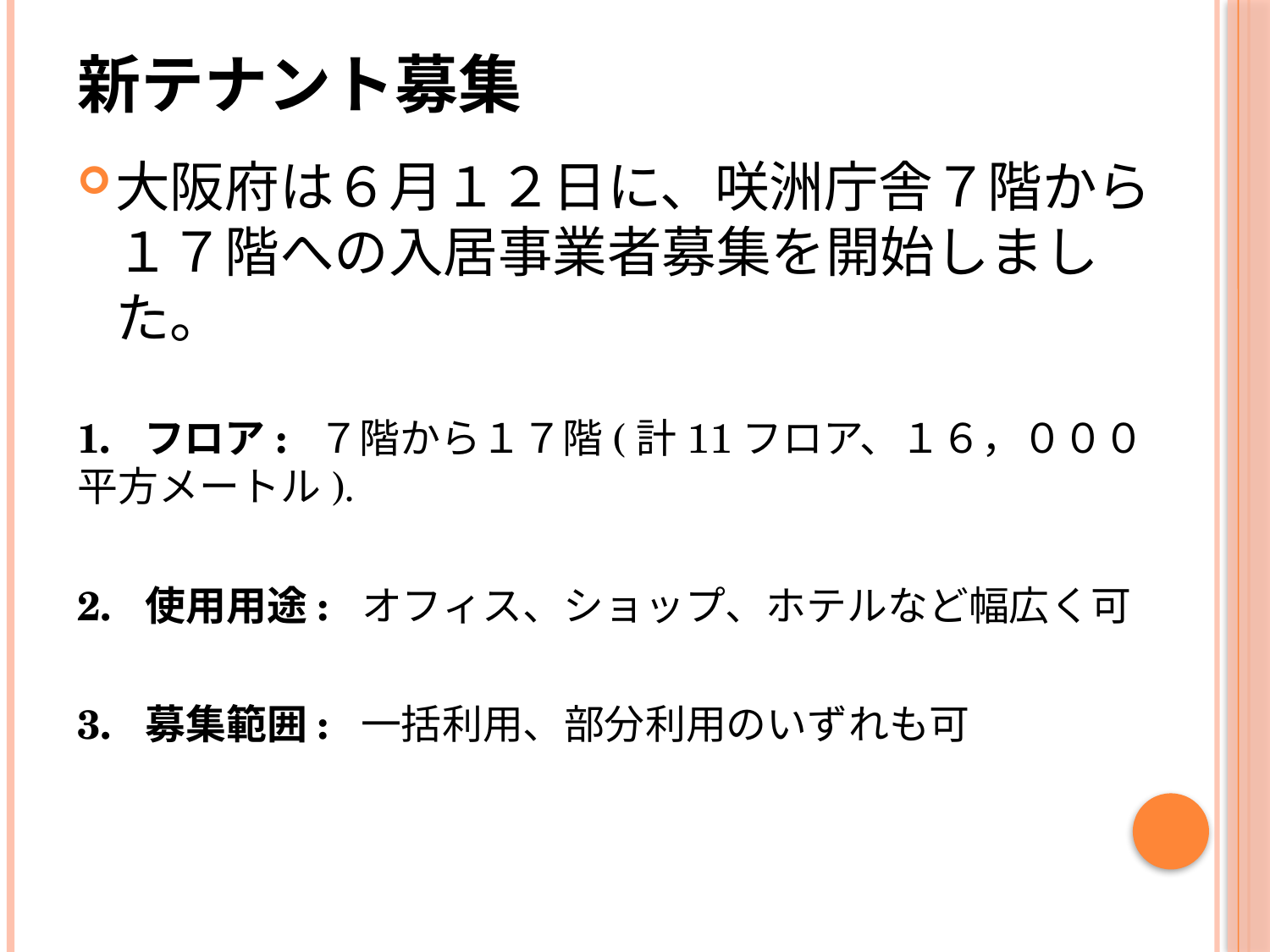

# 新テナント募集
大阪府は６月１２日に、咲洲庁舎７階から１７階への入居事業者募集を開始しました。

1.  フロア:  ７階から１７階(計11フロア、１６，０００平方メートル).

2.  使用用途:  オフィス、ショップ、ホテルなど幅広く可

3.  募集範囲:  一括利用、部分利用のいずれも可